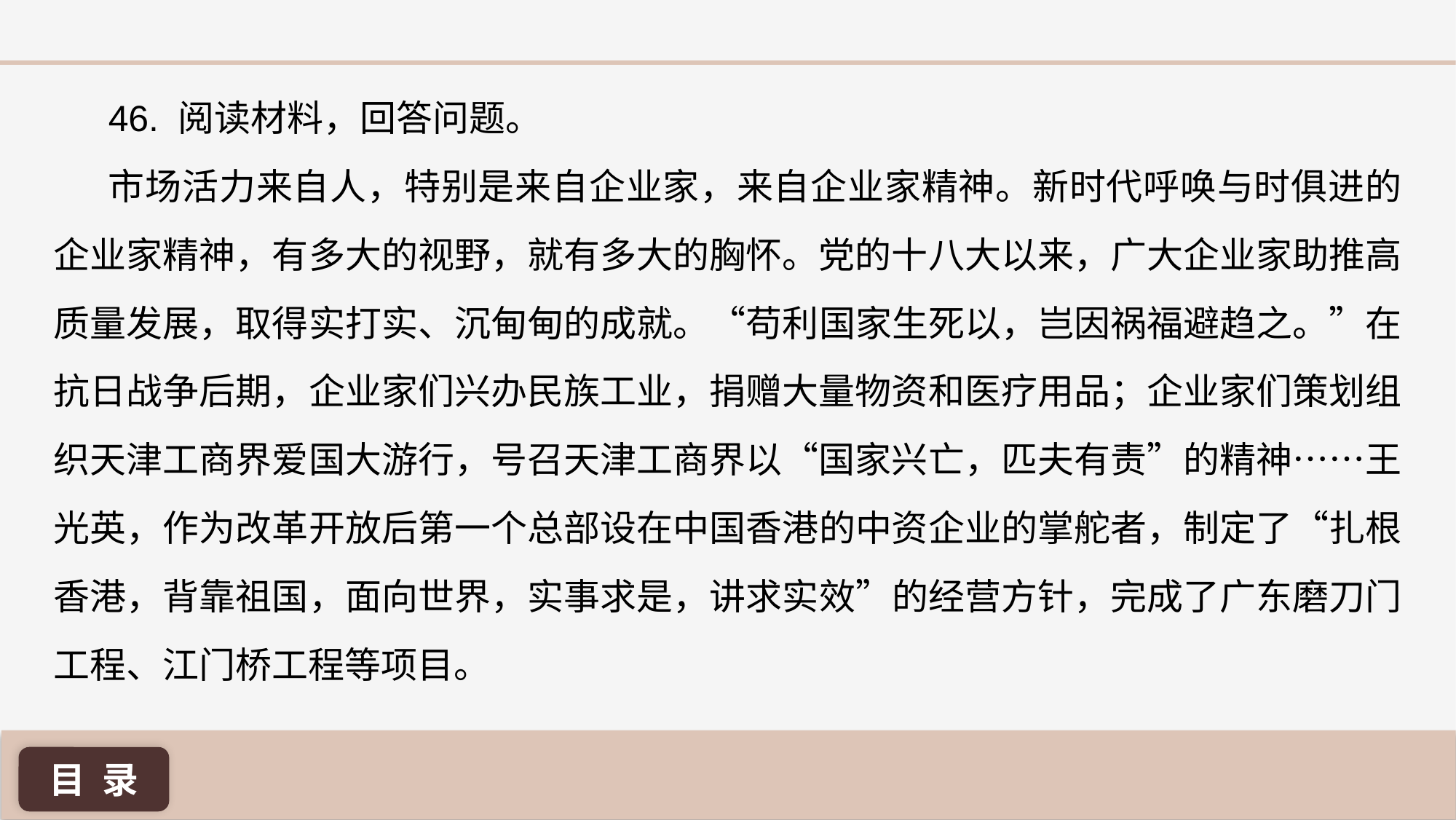

46. 阅读材料，回答问题。
市场活力来自人，特别是来自企业家，来自企业家精神。新时代呼唤与时俱进的企业家精神，有多大的视野，就有多大的胸怀。党的十八大以来，广大企业家助推高质量发展，取得实打实、沉甸甸的成就。“苟利国家生死以，岂因祸福避趋之。”在抗日战争后期，企业家们兴办民族工业，捐赠大量物资和医疗用品；企业家们策划组织天津工商界爱国大游行，号召天津工商界以“国家兴亡，匹夫有责”的精神……王光英，作为改革开放后第一个总部设在中国香港的中资企业的掌舵者，制定了“扎根香港，背靠祖国，面向世界，实事求是，讲求实效”的经营方针，完成了广东磨刀门工程、江门桥工程等项目。